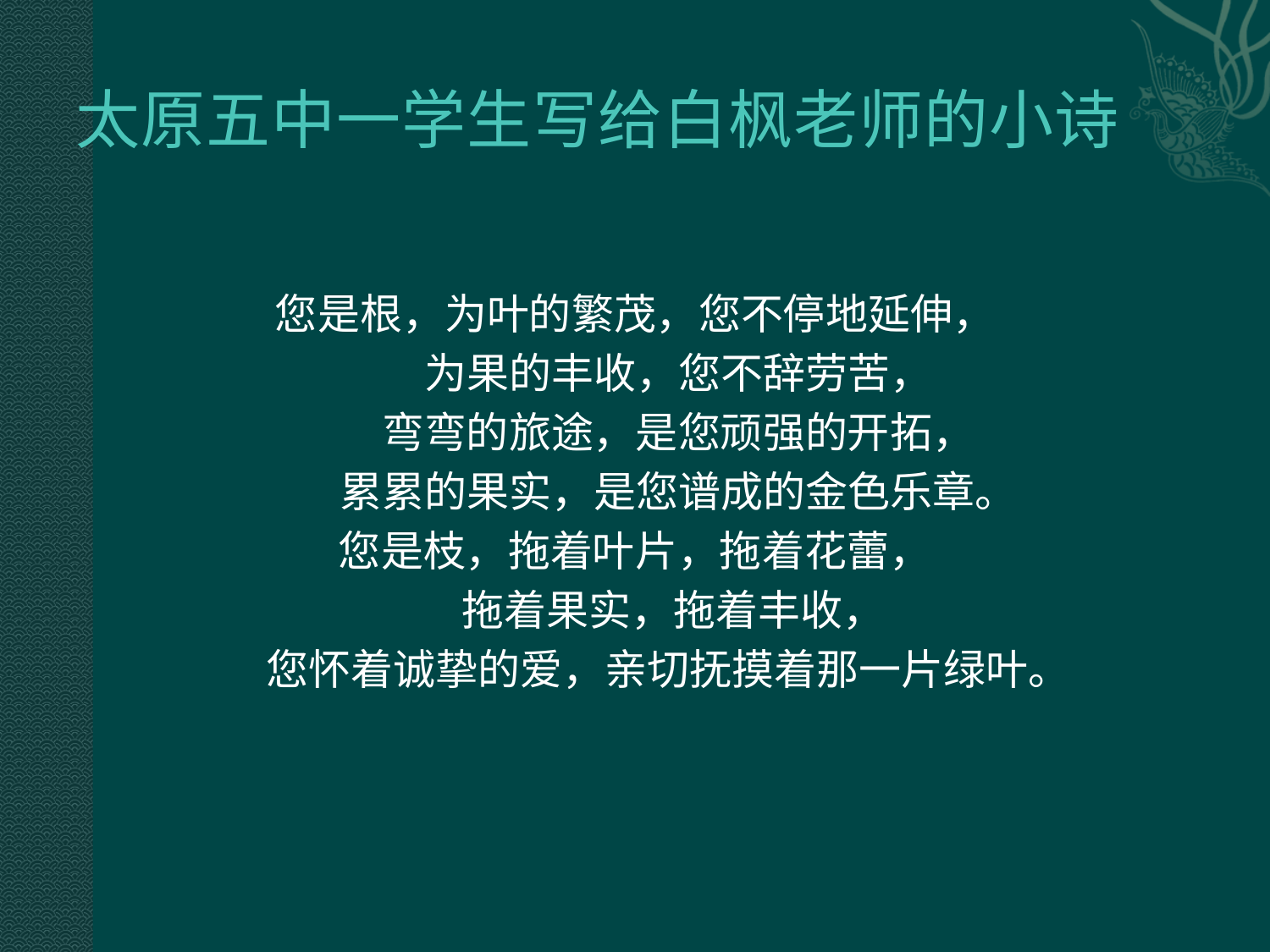

# 太原五中一学生写给白枫老师的小诗

您是根，为叶的繁茂，您不停地延伸，
        为果的丰收，您不辞劳苦，
        弯弯的旅途，是您顽强的开拓，
        累累的果实，是您谱成的金色乐章。
您是枝，拖着叶片，拖着花蕾，
       拖着果实，拖着丰收，
      您怀着诚挚的爱，亲切抚摸着那一片绿叶。